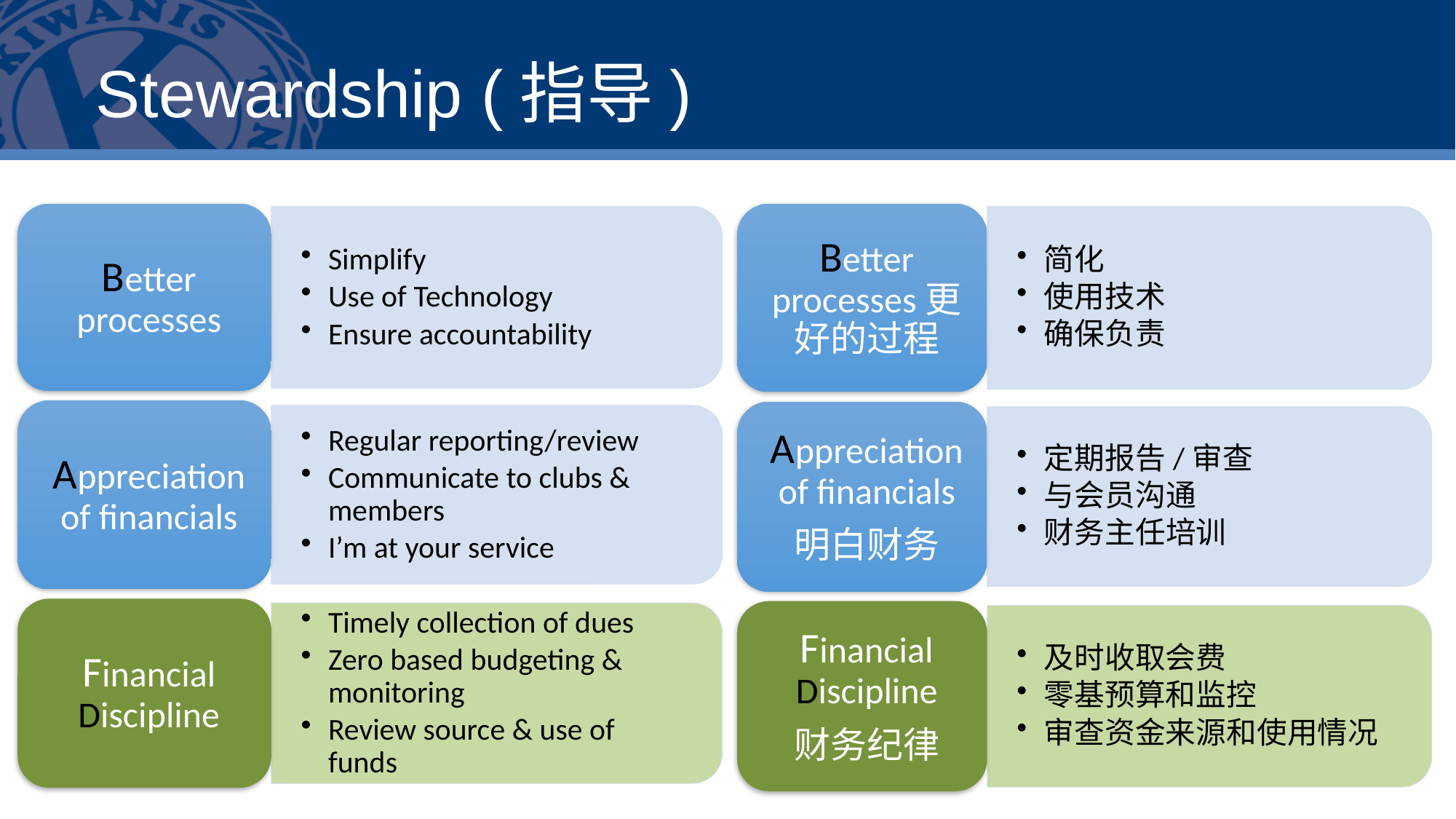

# Stewardship (指导)
Simplify
Use of Technology
Ensure accountability
Better processes
Regular reporting/review
Communicate to clubs & members
I’m at your service
Appreciation of financials
Timely collection of dues
Zero based budgeting & monitoring
Review source & use of funds
Financial Discipline
简化
使用技术
确保负责
Better processes更好的过程
定期报告/审查
与会员沟通
财务主任培训
Appreciation of financials
明白财务
及时收取会费
零基预算和监控
审查资金来源和使用情况
Financial Discipline
财务纪律